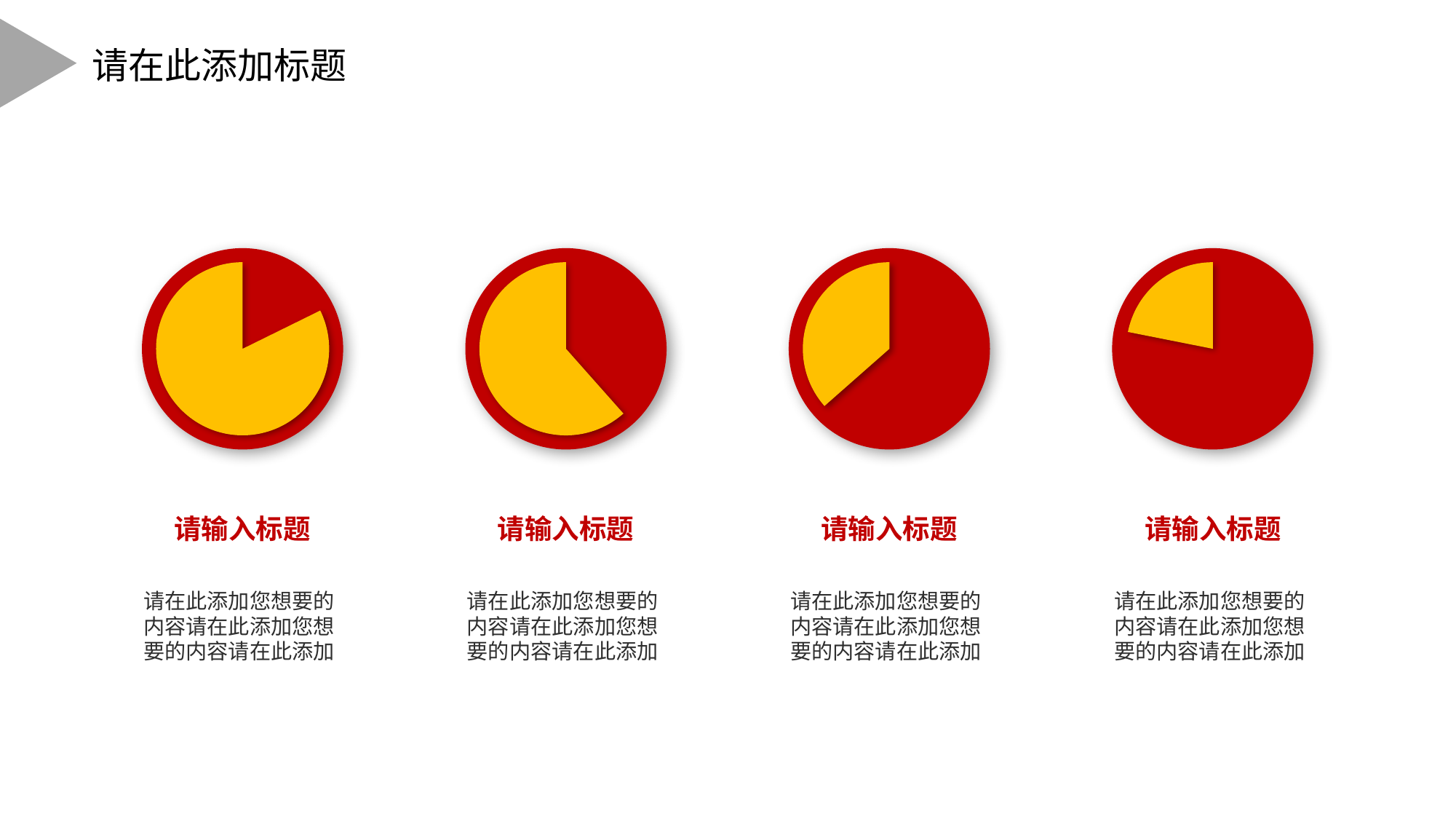

请在此添加标题

请输入标题
请在此添加您想要的内容请在此添加您想要的内容请在此添加

请输入标题
请在此添加您想要的内容请在此添加您想要的内容请在此添加

请输入标题
请在此添加您想要的内容请在此添加您想要的内容请在此添加

请输入标题
请在此添加您想要的内容请在此添加您想要的内容请在此添加